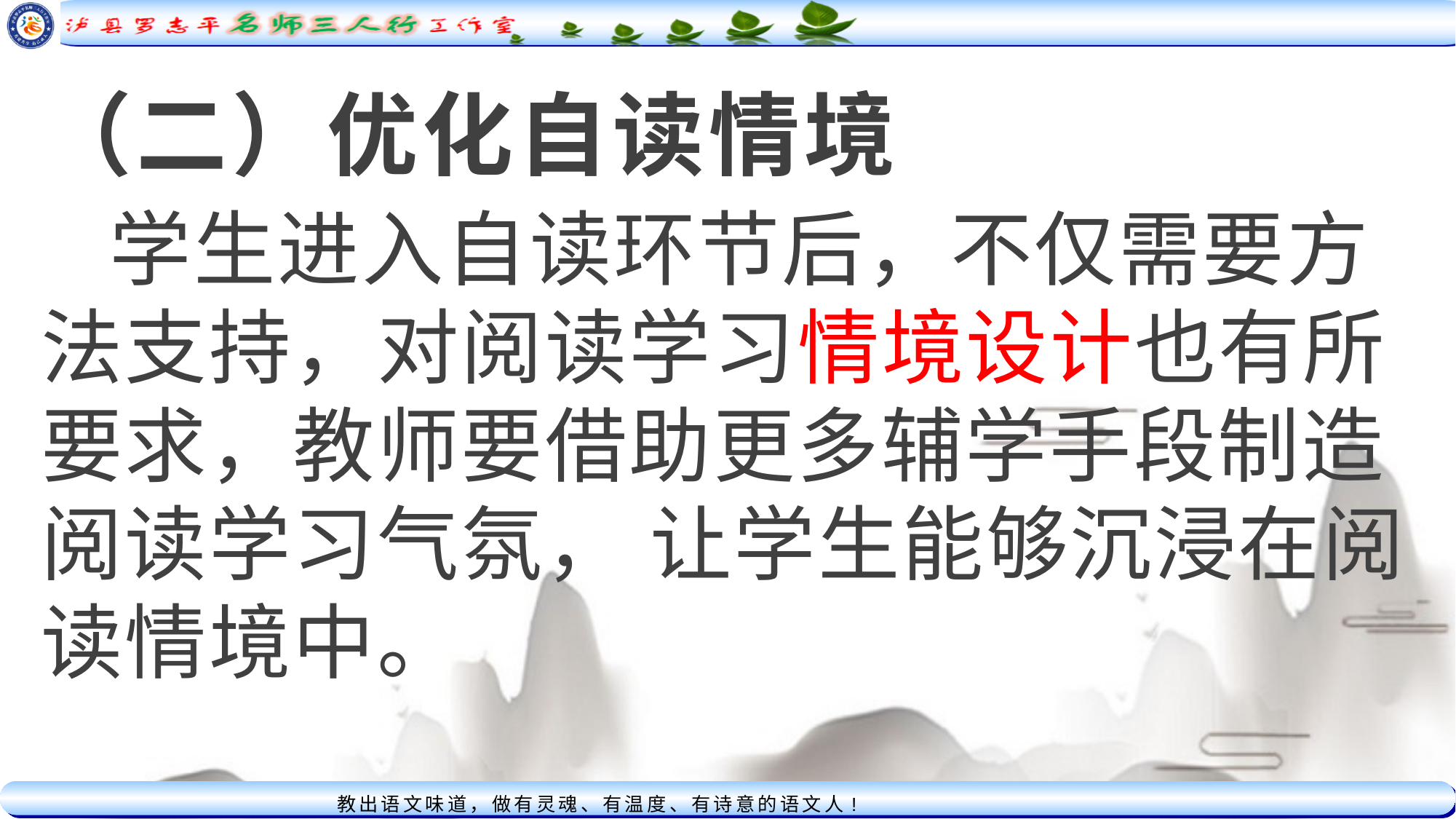

# （二）优化自读情境
     学生进入自读环节后，不仅需要方法支持，对阅读学习情境设计也有所要求，教师要借助更多辅学手段制造阅读学习气氛， 让学生能够沉浸在阅读情境中。